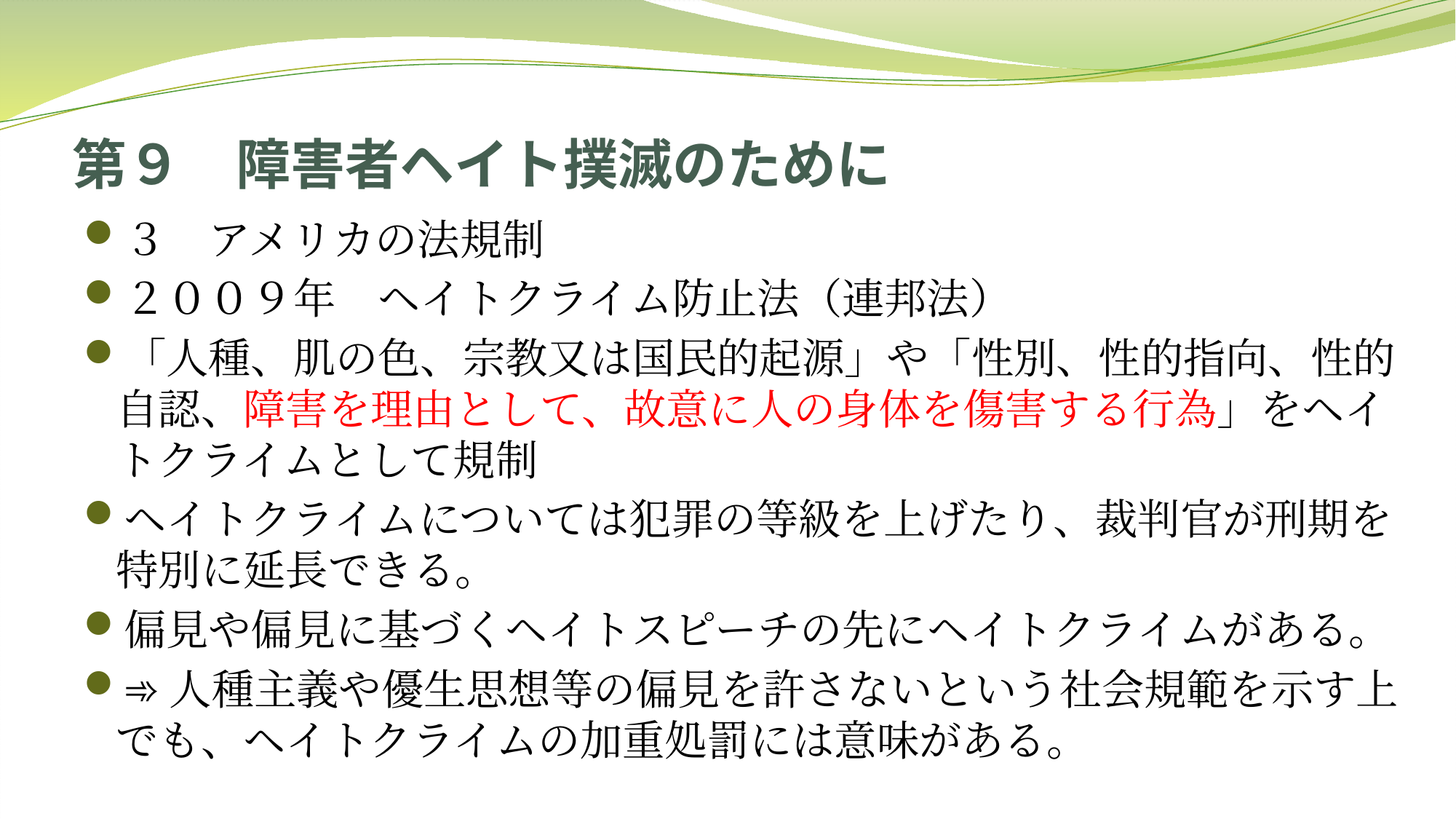

# 第９　障害者ヘイト撲滅のために
３　アメリカの法規制
２００９年　ヘイトクライム防止法（連邦法）
「人種、肌の色、宗教又は国民的起源」や「性別、性的指向、性的自認、障害を理由として、故意に人の身体を傷害する行為」をヘイトクライムとして規制
ヘイトクライムについては犯罪の等級を上げたり、裁判官が刑期を特別に延長できる。
偏見や偏見に基づくヘイトスピーチの先にヘイトクライムがある。
➾人種主義や優生思想等の偏見を許さないという社会規範を示す上でも、ヘイトクライムの加重処罰には意味がある。